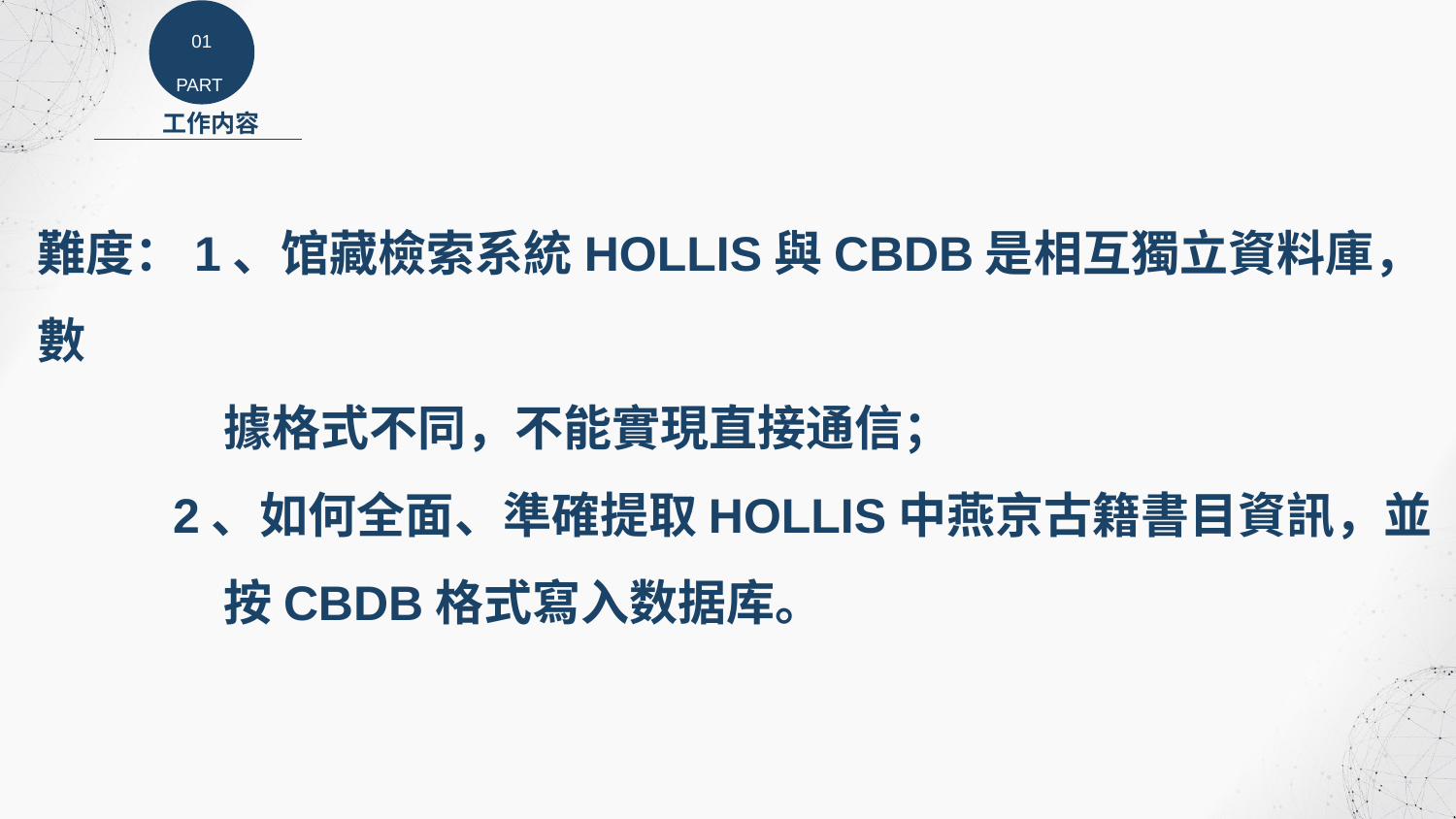

01
PART
工作内容

難度：1、馆藏檢索系統HOLLIS與CBDB是相互獨立資料庫，數
                據格式不同，不能實現直接通信；
          2、如何全面、準確提取HOLLIS中燕京古籍書目資訊，並
                按CBDB格式寫入数据库。